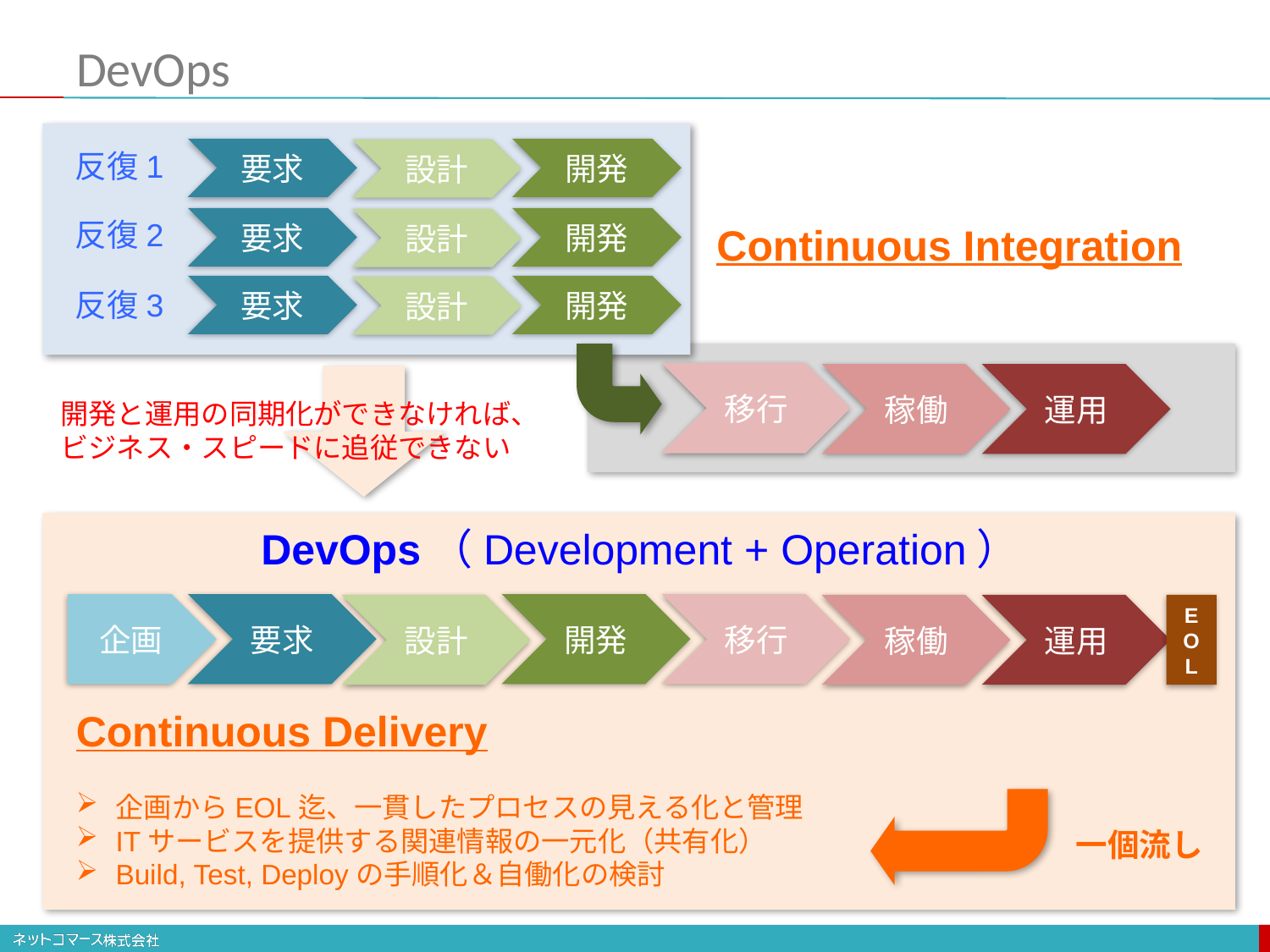

# DevOps

要求
開発
設計
反復1
要求
開発
反復2
設計
Continuous Integration
要求
開発
設計
反復3

移行
稼働
運用

DevOps（Development + Operation）
企画
要求
開発
移行
設計
稼働
運用
EOL
Continuous Delivery
企画からEOL迄、一貫したプロセスの見える化と管理
ITサービスを提供する関連情報の一元化（共有化）
Build, Test, Deployの手順化＆自働化の検討

一個流し
開発と運用の同期化ができなければ、
ビジネス・スピードに追従できない